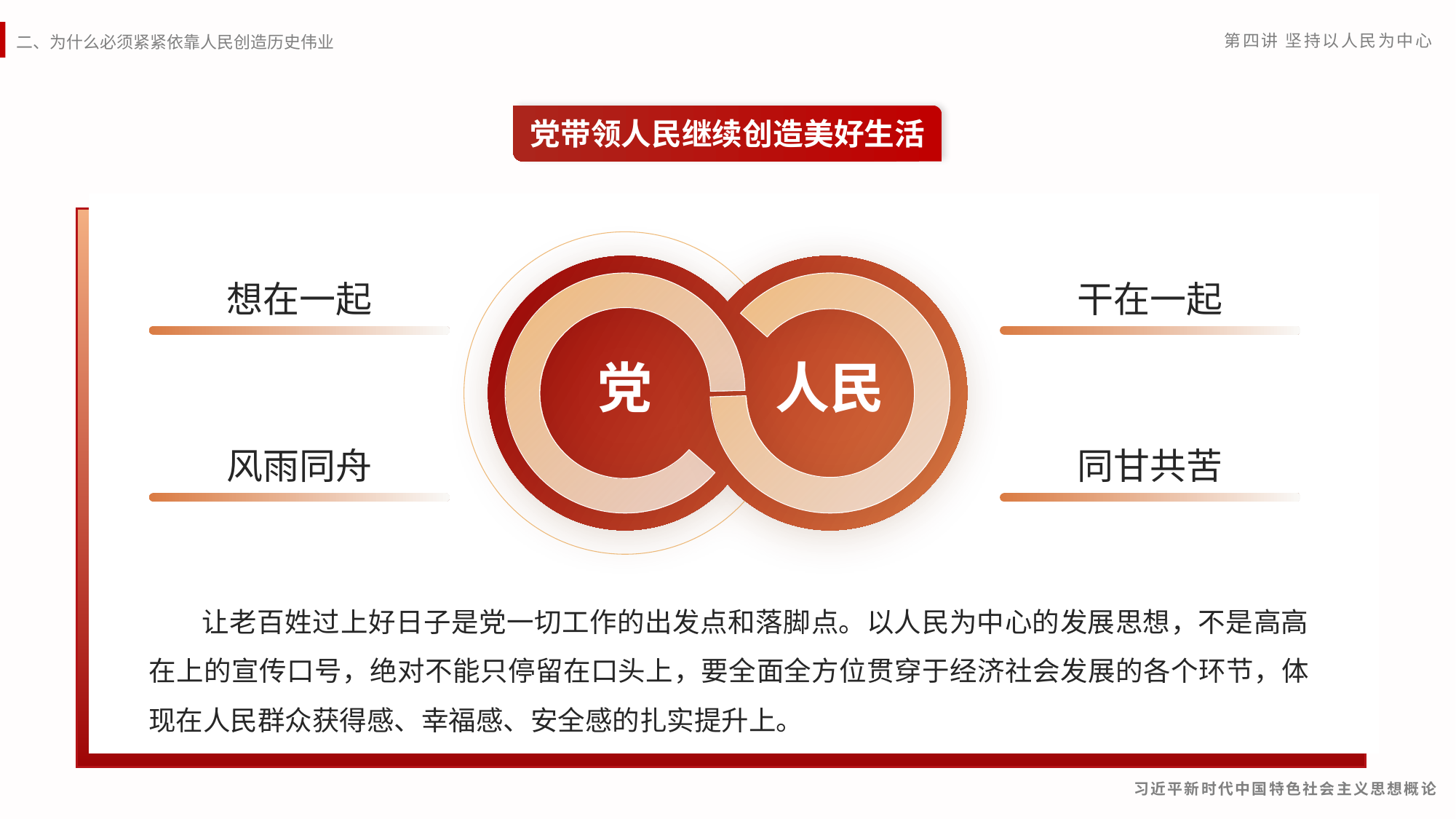

党带领人民继续创造美好生活

党
人民
想在一起

干在一起

风雨同舟

同甘共苦

       让老百姓过上好日子是党一切工作的出发点和落脚点。以人民为中心的发展思想，不是高高在上的宣传口号，绝对不能只停留在口头上，要全面全方位贯穿于经济社会发展的各个环节，体现在人民群众获得感、幸福感、安全感的扎实提升上。